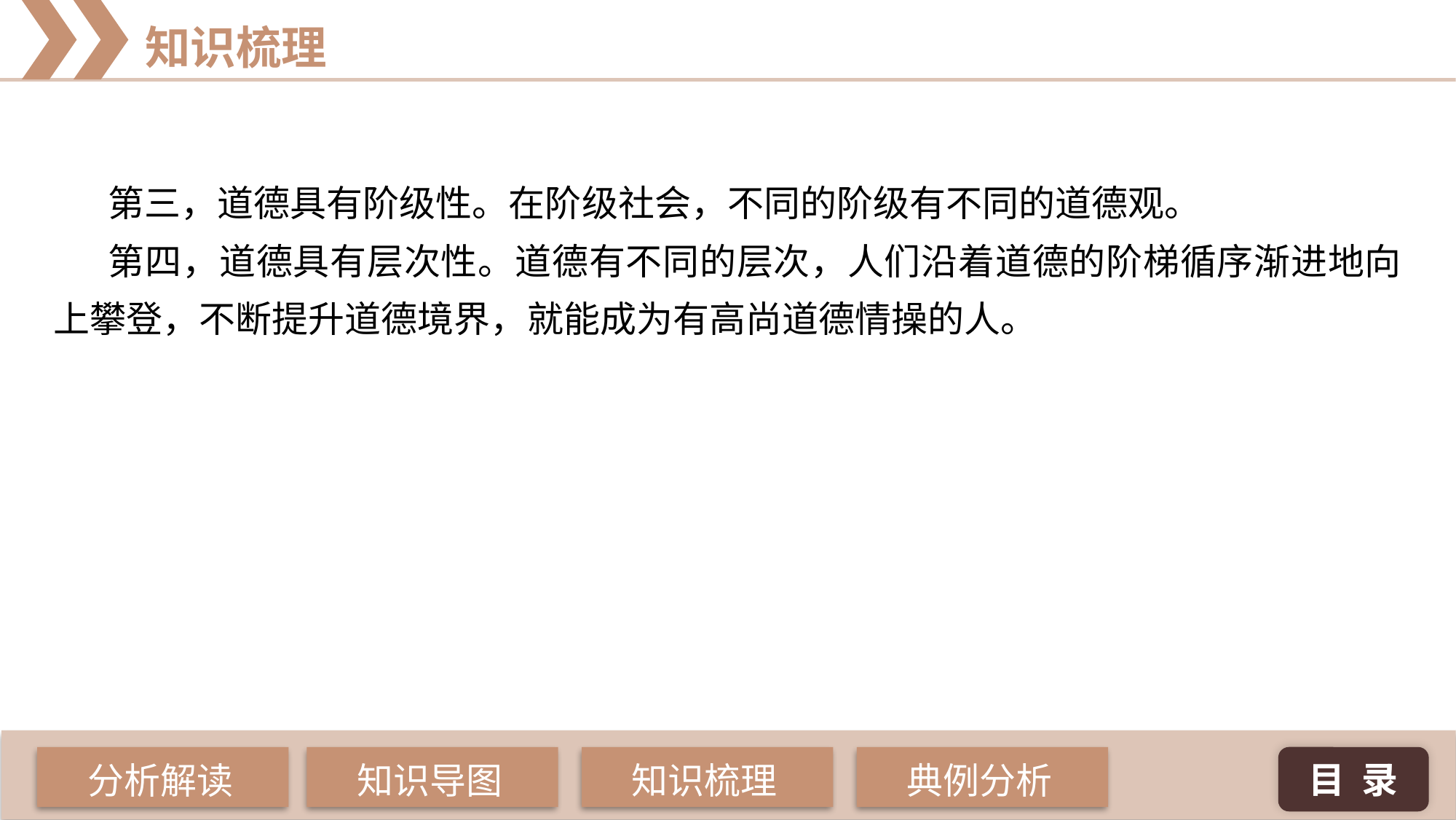

第三，道德具有阶级性。在阶级社会，不同的阶级有不同的道德观。
第四，道德具有层次性。道德有不同的层次，人们沿着道德的阶梯循序渐进地向上攀登，不断提升道德境界，就能成为有高尚道德情操的人。